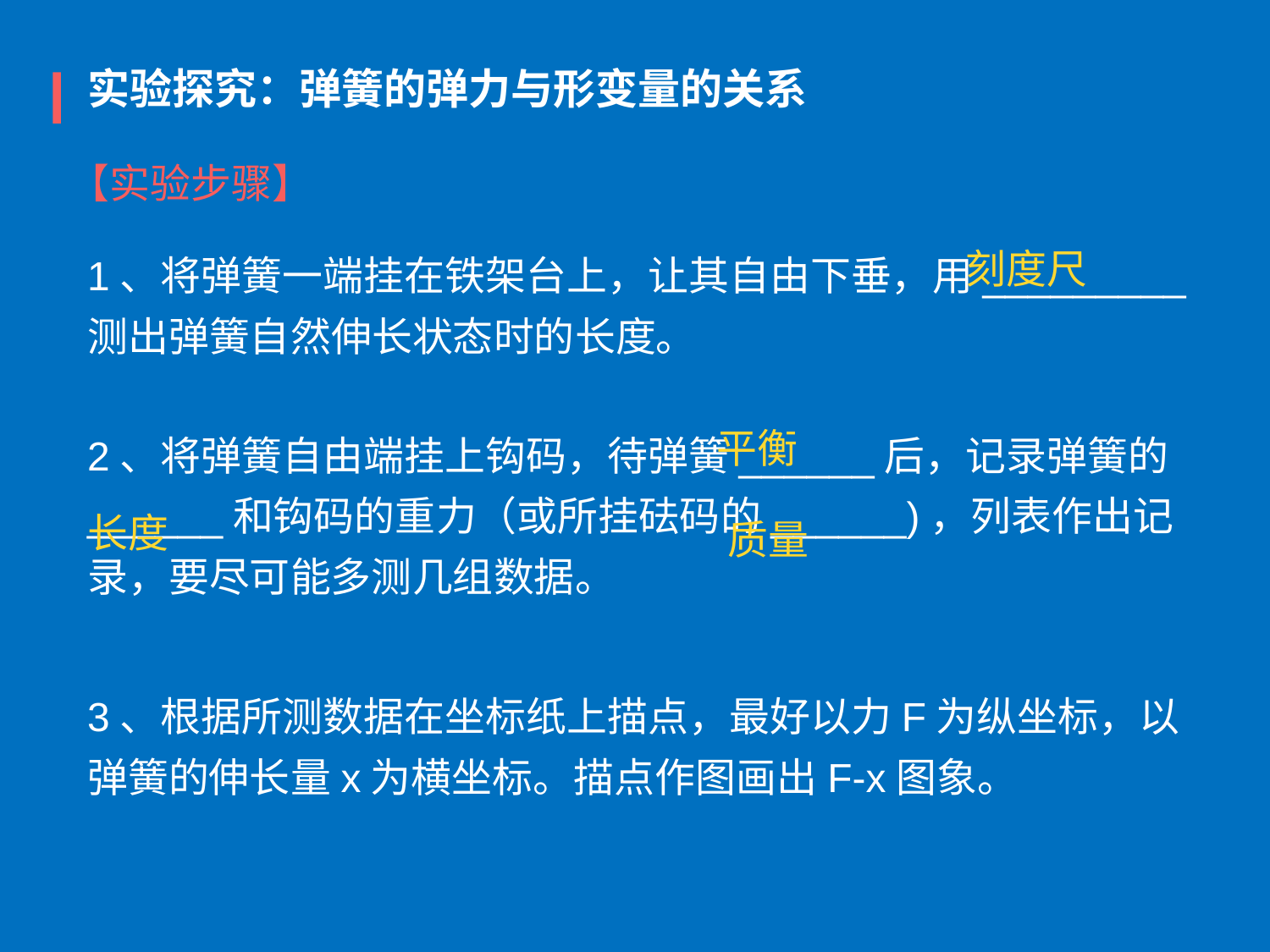

实验探究：弹簧的弹力与形变量的关系

【实验步骤】
刻度尺
1、将弹簧一端挂在铁架台上，让其自由下垂，用_________测出弹簧自然伸长状态时的长度。
平衡
2、将弹簧自由端挂上钩码，待弹簧______后，记录弹簧的______和钩码的重力（或所挂砝码的______)，列表作出记录，要尽可能多测几组数据。
长度
质量
3、根据所测数据在坐标纸上描点，最好以力F为纵坐标，以弹簧的伸长量x为横坐标。描点作图画出F-x图象。